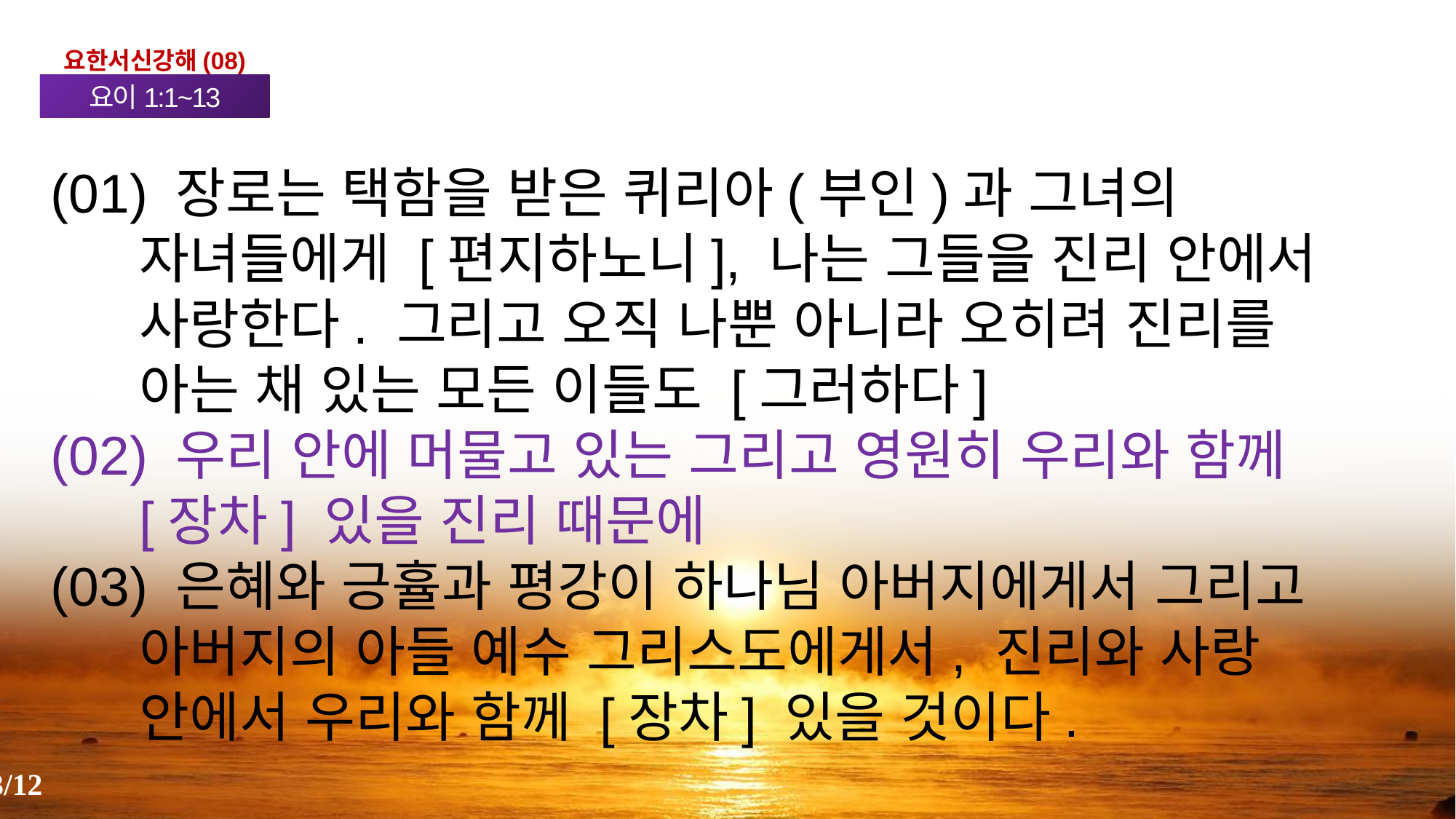

요한서신강해(08)
요이1:1~13

(01) 장로는 택함을 받은 퀴리아(부인)과 그녀의 자녀들에게 [편지하노니], 나는 그들을 진리 안에서 사랑한다. 그리고 오직 나뿐 아니라 오히려 진리를 아는 채 있는 모든 이들도 [그러하다]
(02) 우리 안에 머물고 있는 그리고 영원히 우리와 함께 [장차] 있을 진리 때문에
(03) 은혜와 긍휼과 평강이 하나님 아버지에게서 그리고 아버지의 아들 예수 그리스도에게서, 진리와 사랑 안에서 우리와 함께 [장차] 있을 것이다.